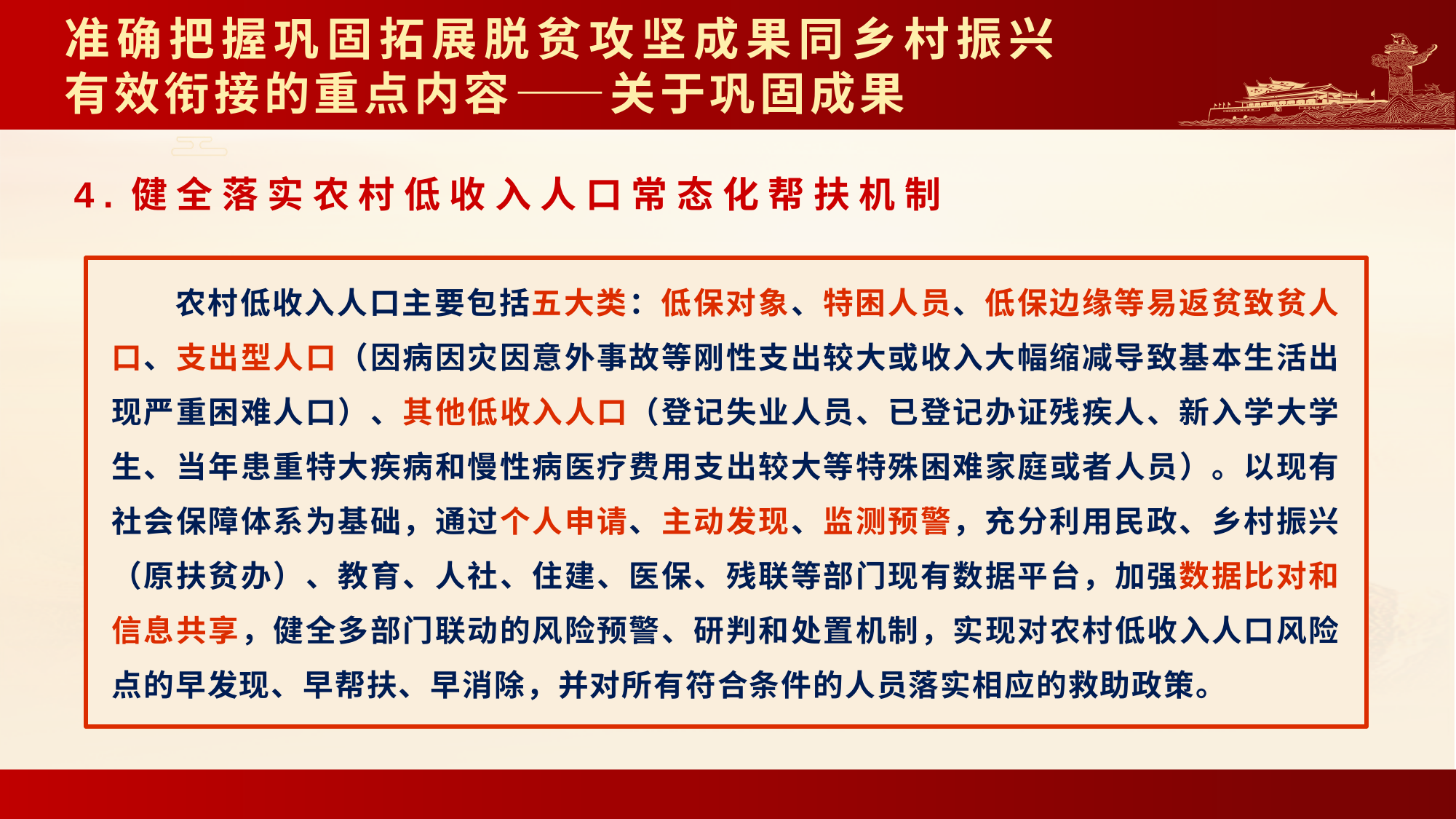

# 准确把握巩固拓展脱贫攻坚成果同乡村振兴有效衔接的重点内容——关于巩固成果
4.健全落实农村低收入人口常态化帮扶机制
农村低收入人口主要包括五大类：低保对象、特困人员、低保边缘等易返贫致贫人口、支出型人口（因病因灾因意外事故等刚性支出较大或收入大幅缩减导致基本生活出现严重困难人口）、其他低收入人口（登记失业人员、已登记办证残疾人、新入学大学生、当年患重特大疾病和慢性病医疗费用支出较大等特殊困难家庭或者人员）。以现有社会保障体系为基础，通过个人申请、主动发现、监测预警，充分利用民政、乡村振兴（原扶贫办）、教育、人社、住建、医保、残联等部门现有数据平台，加强数据比对和信息共享，健全多部门联动的风险预警、研判和处置机制，实现对农村低收入人口风险点的早发现、早帮扶、早消除，并对所有符合条件的人员落实相应的救助政策。